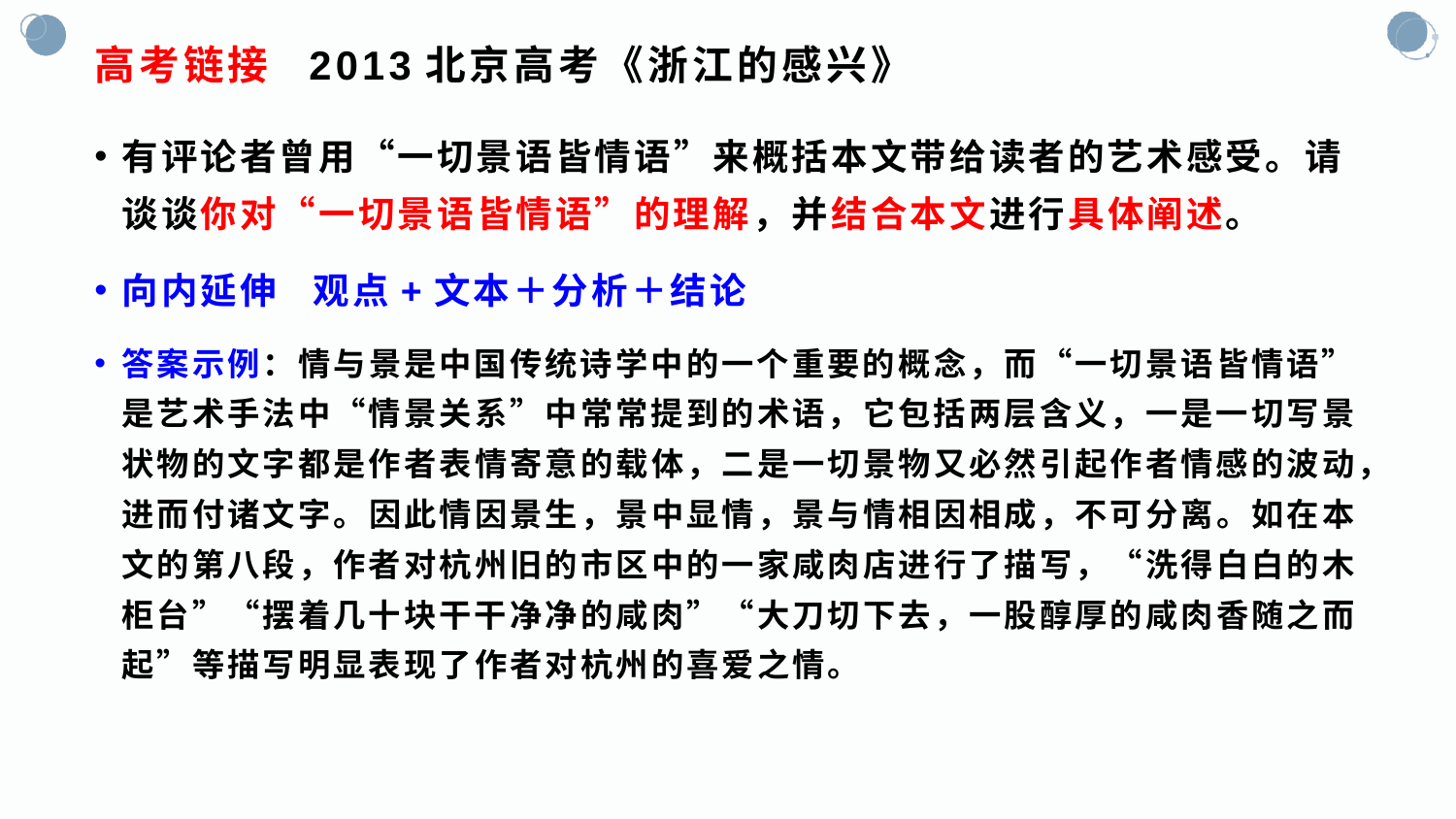

# 高考链接  2013北京高考《浙江的感兴》
有评论者曾用“一切景语皆情语”来概括本文带给读者的艺术感受。请谈谈你对“一切景语皆情语”的理解，并结合本文进行具体阐述。
向内延伸   观点+文本＋分析＋结论
答案示例：情与景是中国传统诗学中的一个重要的概念，而“一切景语皆情语”是艺术手法中“情景关系”中常常提到的术语，它包括两层含义，一是一切写景状物的文字都是作者表情寄意的载体，二是一切景物又必然引起作者情感的波动，进而付诸文字。因此情因景生，景中显情，景与情相因相成，不可分离。如在本文的第八段，作者对杭州旧的市区中的一家咸肉店进行了描写，“洗得白白的木柜台”“摆着几十块干干净净的咸肉”“大刀切下去，一股醇厚的咸肉香随之而起”等描写明显表现了作者对杭州的喜爱之情。